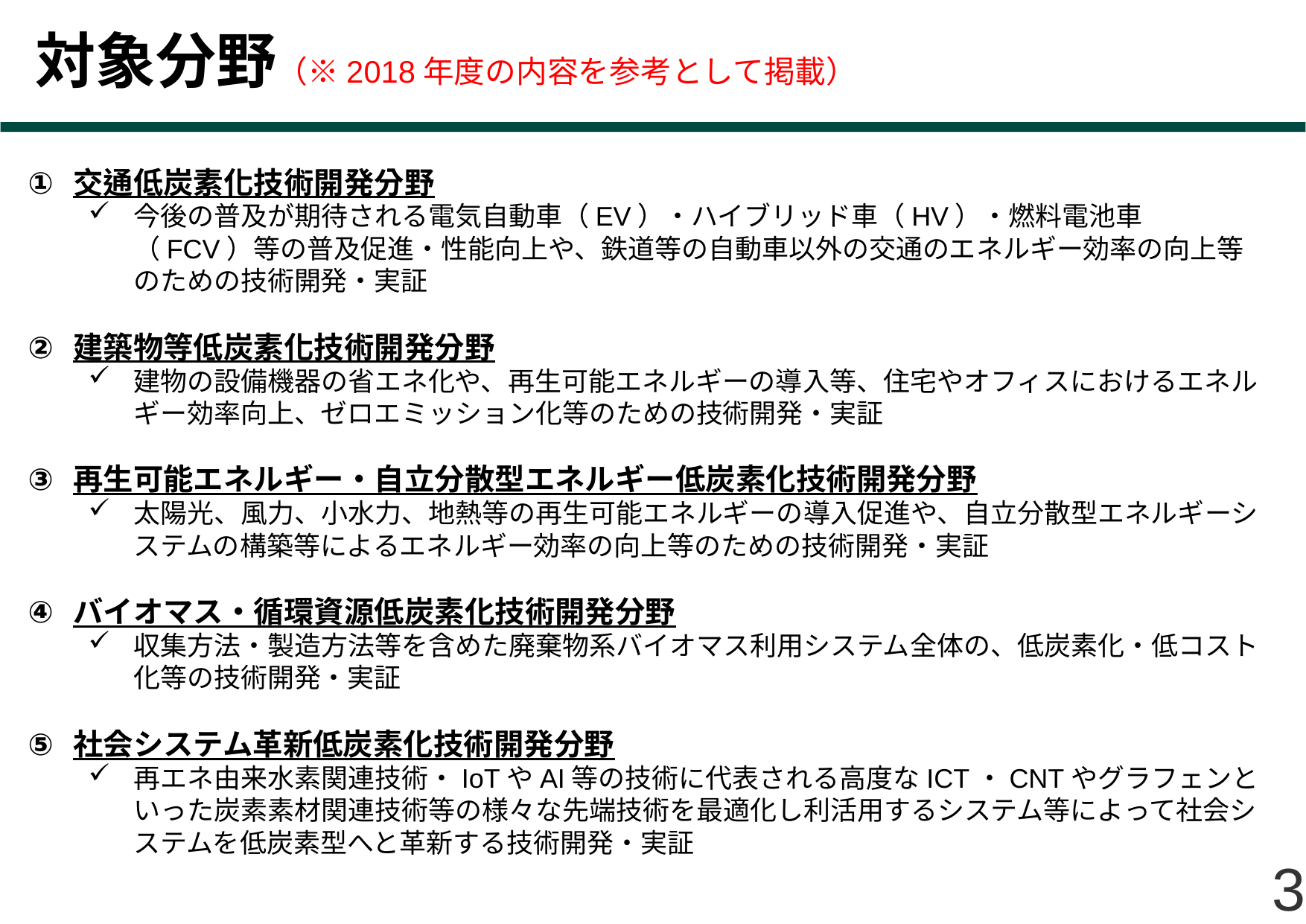

# 対象分野（※2018年度の内容を参考として掲載）
交通低炭素化技術開発分野
今後の普及が期待される電気自動車（EV）・ハイブリッド車（HV）・燃料電池車（FCV）等の普及促進・性能向上や、鉄道等の自動車以外の交通のエネルギー効率の向上等のための技術開発・実証

建築物等低炭素化技術開発分野
建物の設備機器の省エネ化や、再生可能エネルギーの導入等、住宅やオフィスにおけるエネルギー効率向上、ゼロエミッション化等のための技術開発・実証

再生可能エネルギー・自立分散型エネルギー低炭素化技術開発分野
太陽光、風力、小水力、地熱等の再生可能エネルギーの導入促進や、自立分散型エネルギーシステムの構築等によるエネルギー効率の向上等のための技術開発・実証

バイオマス・循環資源低炭素化技術開発分野
収集方法・製造方法等を含めた廃棄物系バイオマス利用システム全体の、低炭素化・低コスト化等の技術開発・実証

社会システム革新低炭素化技術開発分野
再エネ由来水素関連技術・IoTやAI等の技術に代表される高度なICT・CNTやグラフェンといった炭素素材関連技術等の様々な先端技術を最適化し利活用するシステム等によって社会システムを低炭素型へと革新する技術開発・実証